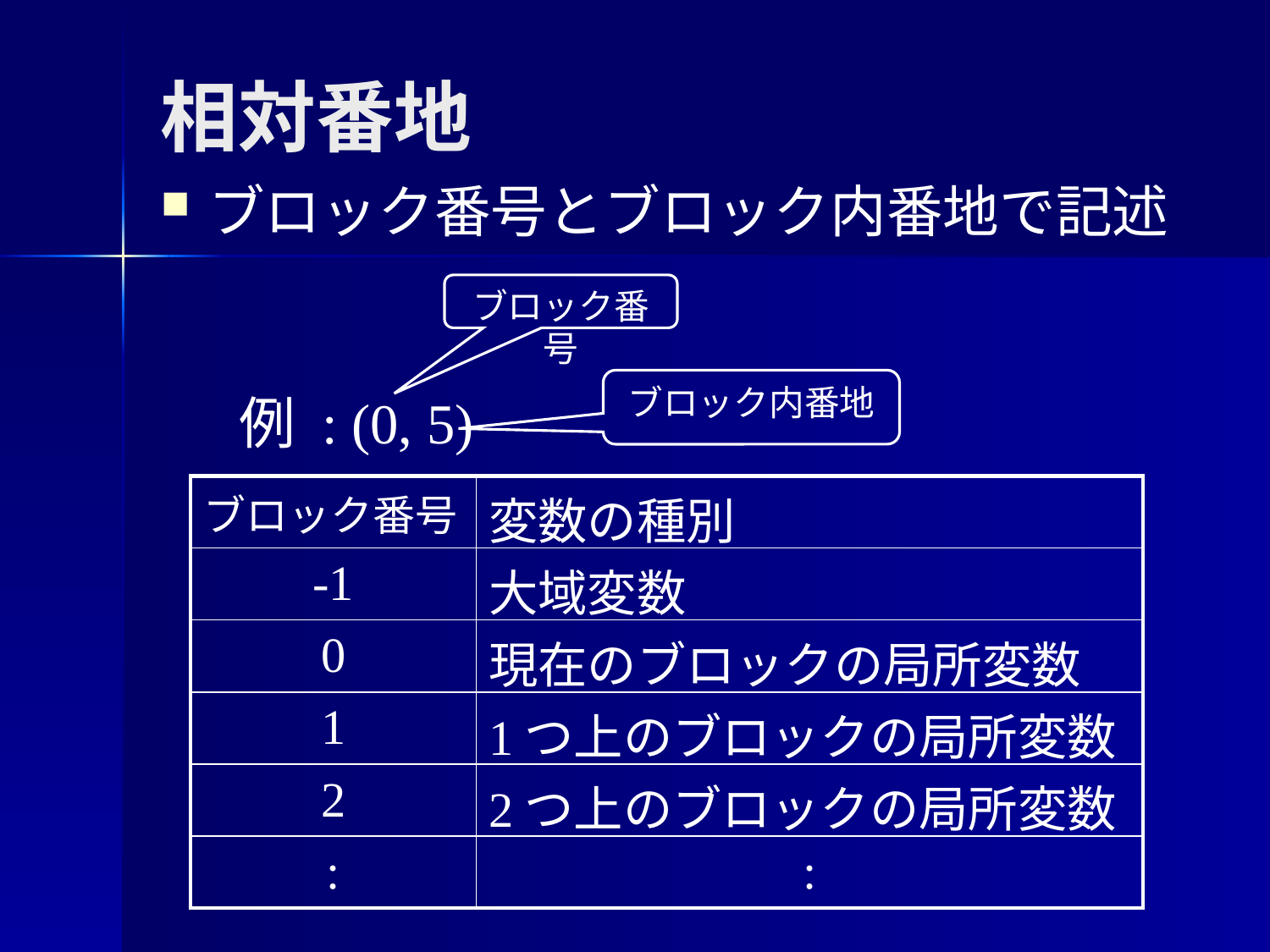

相対番地
ブロック番号とブロック内番地で記述
ブロック番号
ブロック内番地
例 : (0, 5)
| ブロック番号 | 変数の種別 |
| --- | --- |
| -1 | 大域変数 |
| 0 | 現在のブロックの局所変数 |
| 1 | 1つ上のブロックの局所変数 |
| 2 | 2つ上のブロックの局所変数 |
| : | : |